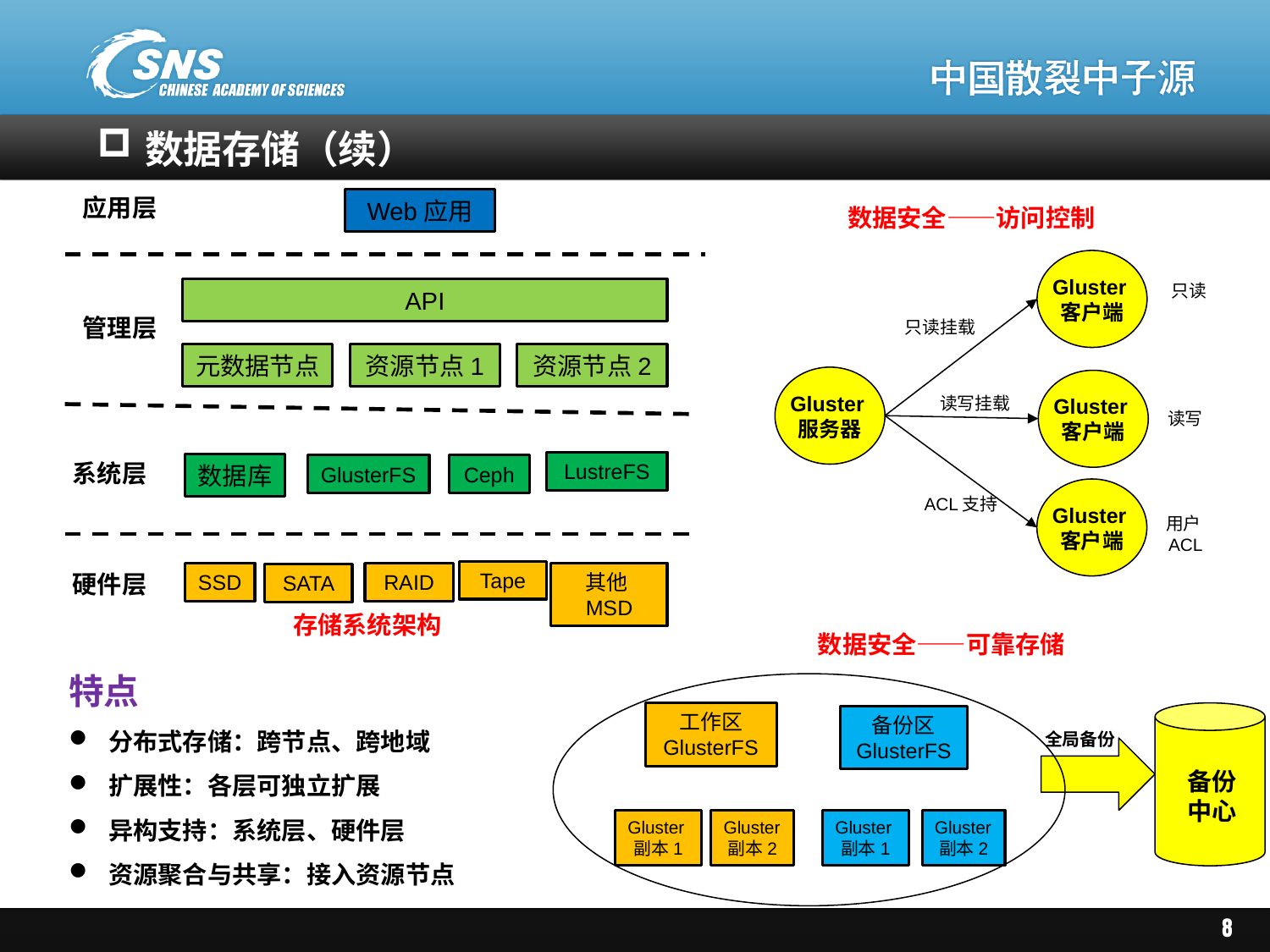

# 数据存储（续）
应用层
Web应用
API
管理层
资源节点2
元数据节点
资源节点1
系统层
LustreFS
数据库
GlusterFS
Ceph
Tape
硬件层
其他MSD
SSD
RAID
SATA
数据安全——访问控制

Gluster客户端
只读
只读挂载

Gluster服务器

Gluster客户端
读写挂载
读写

Gluster客户端
ACL支持
用户ACL
存储系统架构
数据安全——可靠存储
特点
分布式存储：跨节点、跨地域
扩展性：各层可独立扩展
异构支持：系统层、硬件层
资源聚合与共享：接入资源节点

工作区
GlusterFS

备份区
GlusterFS
全局备份

备份中心
Gluster副本1
Gluster副本2
Gluster副本1
Gluster副本2
8